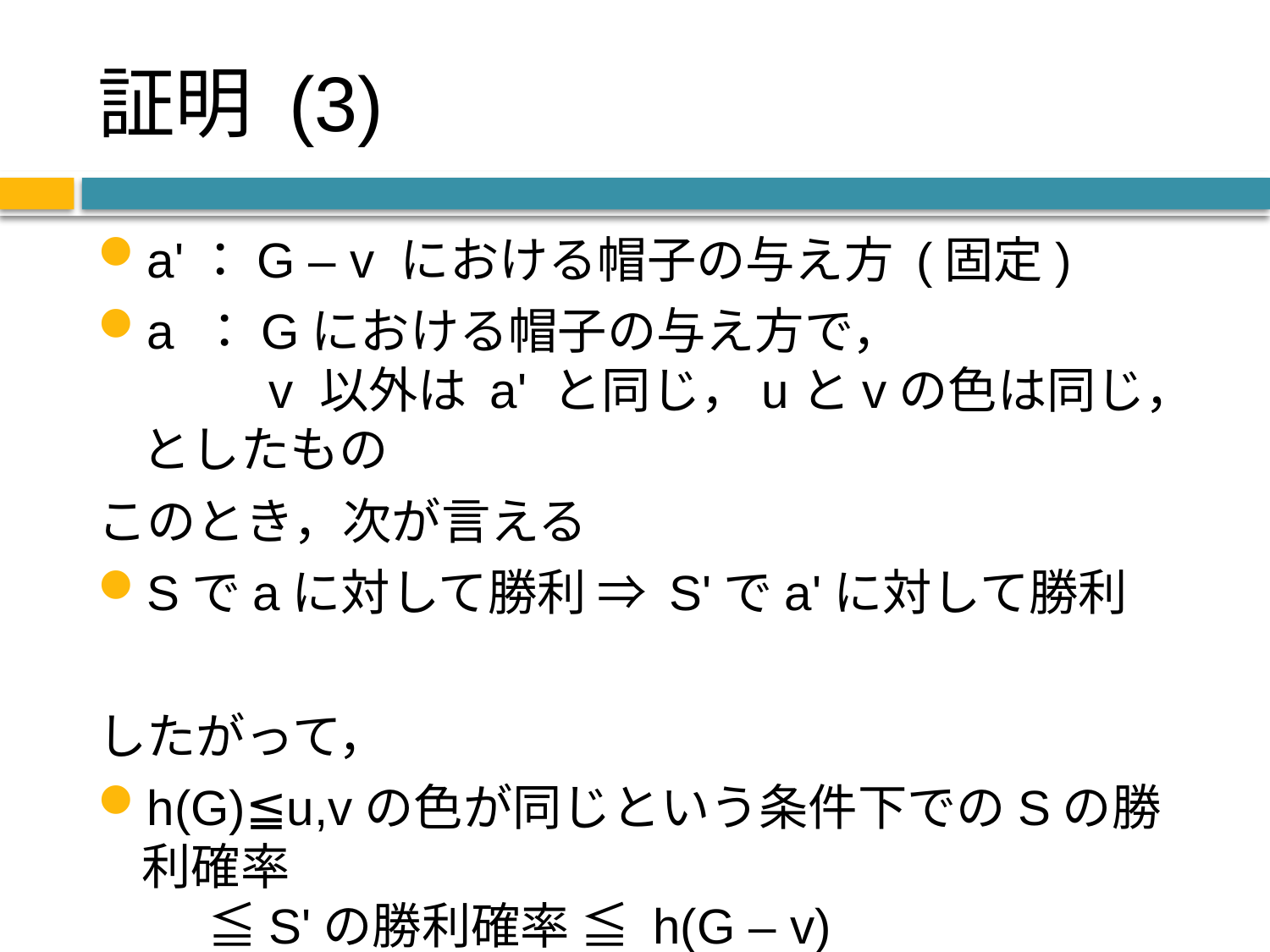

# 証明 (3)
a'：G – v における帽子の与え方 (固定)
a ：Gにおける帽子の与え方で，
	v 以外は a' と同じ，uとvの色は同じ，としたもの
このとき，次が言える
Sでaに対して勝利 ⇒ S'でa'に対して勝利

したがって，
h(G)≦u,vの色が同じという条件下でのSの勝利確率
      ≦S'の勝利確率 ≦ h(G – v)